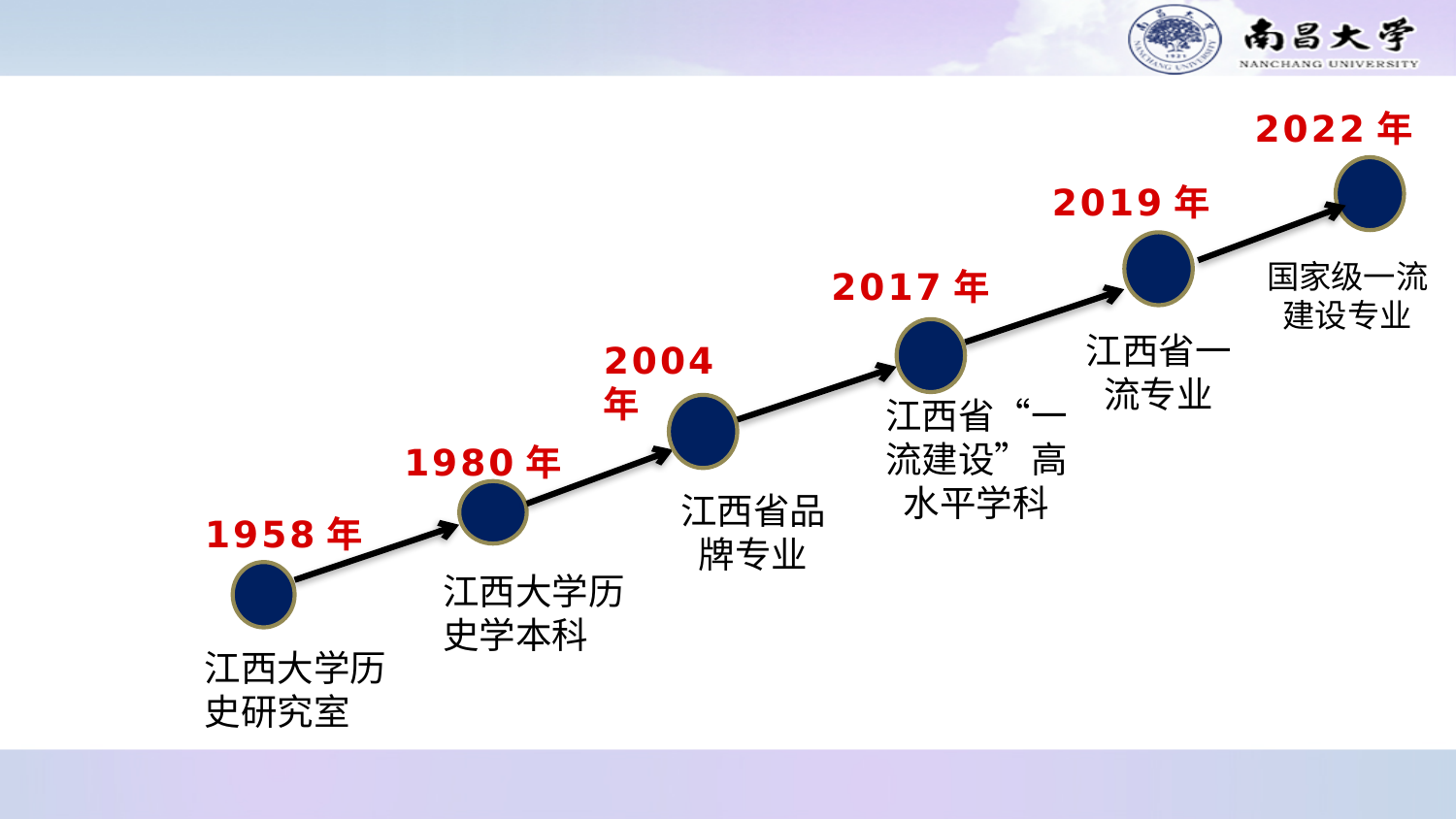

2022年

2019年

国家级一流建设专业
2017年

江西省一流专业
2004年
江西省“一流建设”高水平学科

1980年
江西省品牌专业

# 1958年

江西大学历史学本科
江西大学历史研究室